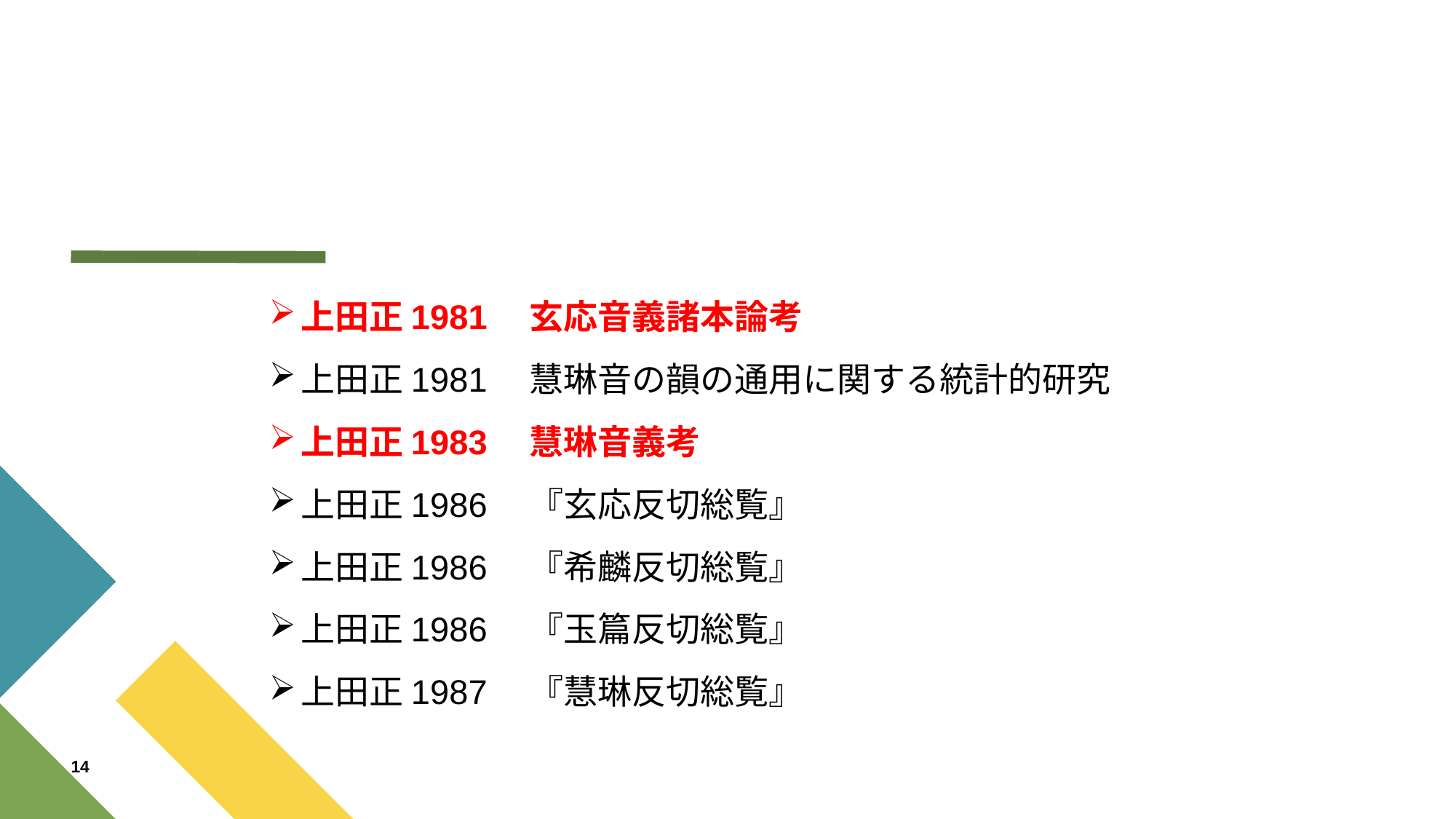

#
上田正1981　玄応音義諸本論考
上田正1981　慧琳音の韻の通用に関する統計的研究
上田正1983　慧琳音義考
上田正1986　『玄応反切総覧』
上田正1986　『希麟反切総覧』
上田正1986　『玉篇反切総覧』
上田正1987　『慧琳反切総覧』

14